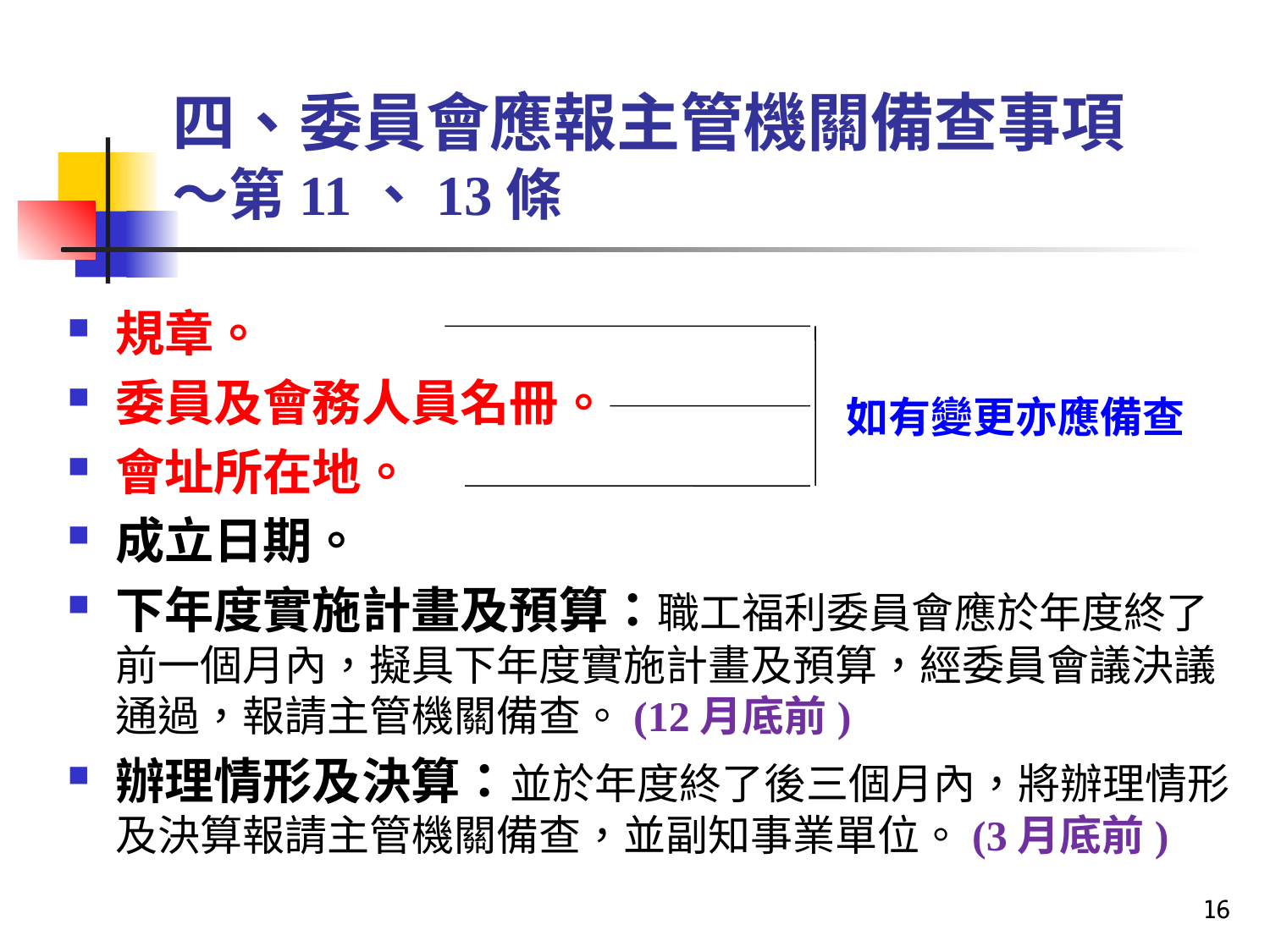

# 四、委員會應報主管機關備查事項 ～第11、13條
規章。
委員及會務人員名冊。
會址所在地。
成立日期。
下年度實施計畫及預算：職工福利委員會應於年度終了前一個月內，擬具下年度實施計畫及預算，經委員會議決議通過，報請主管機關備查。(12月底前)
辦理情形及決算：並於年度終了後三個月內，將辦理情形及決算報請主管機關備查，並副知事業單位。(3月底前)

如有變更亦應備查

16